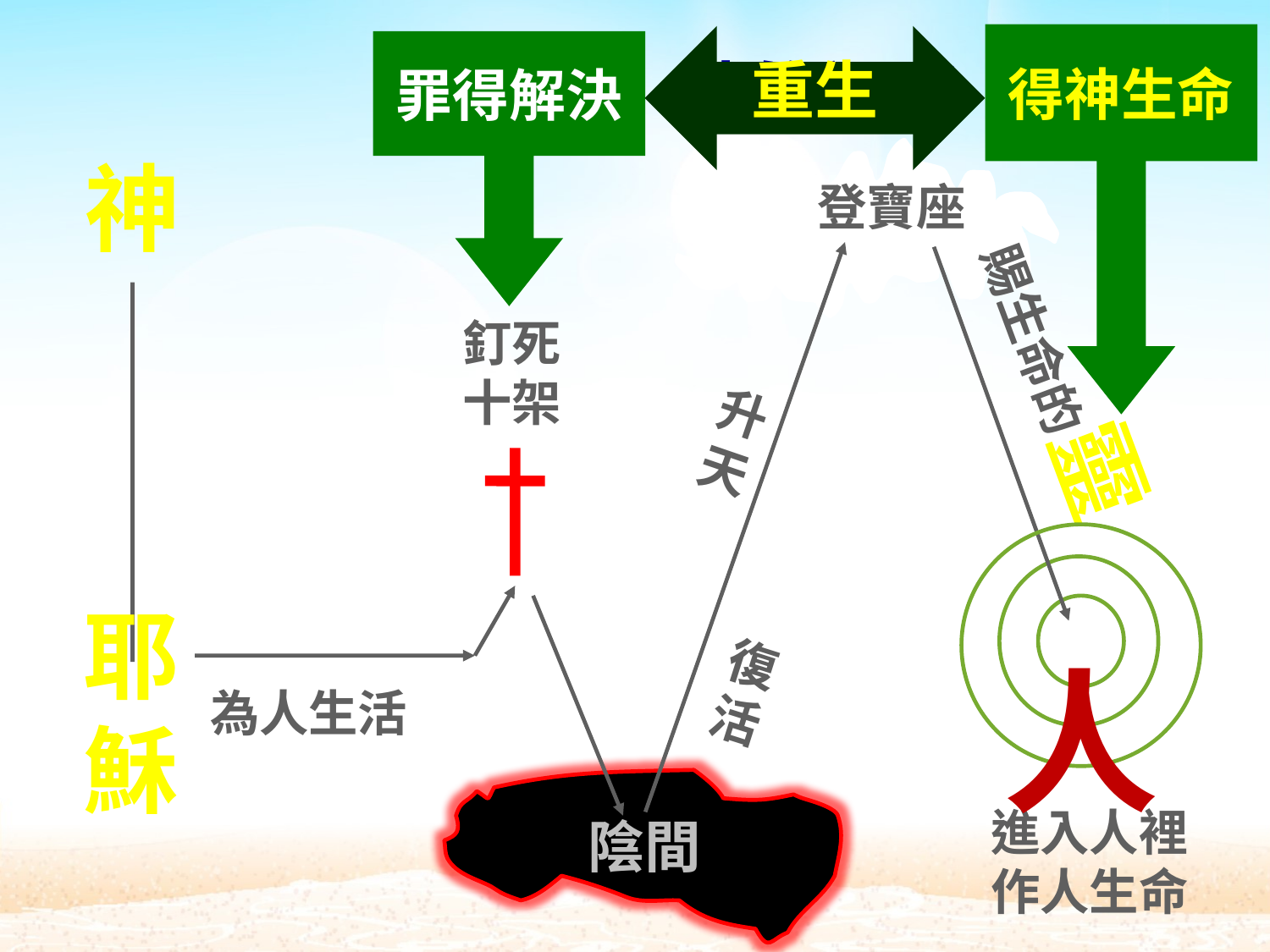

得神生命
重生
罪得解決
神的福音

神
登寶座

賜生命的靈

釘死
十架
升天

人

耶
穌

復活

為人生活

陰間
進入人裡
作人生命